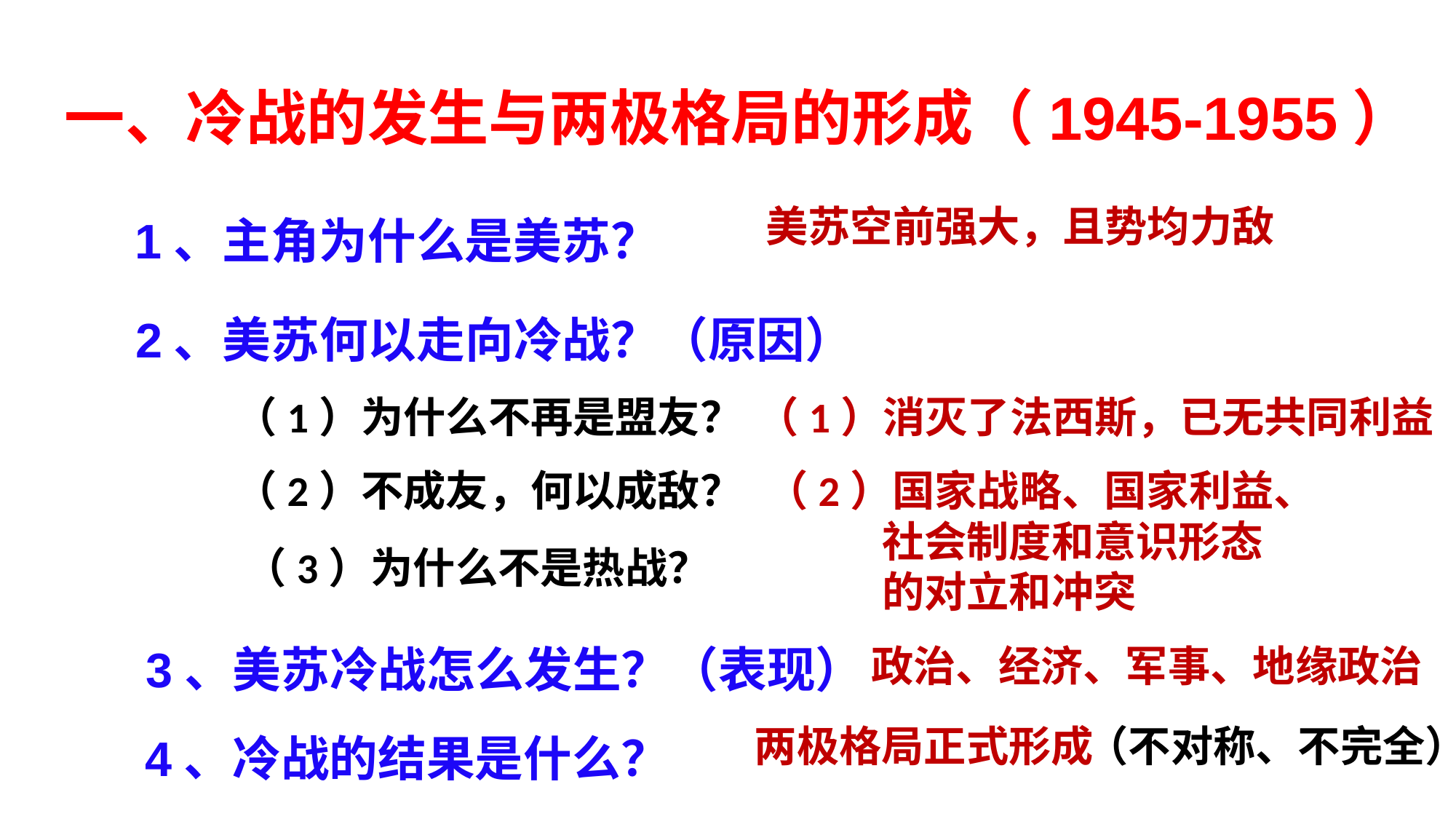

一、冷战的发生与两极格局的形成（1945-1955）
1、主角为什么是美苏？
美苏空前强大，且势均力敌
2、美苏何以走向冷战？（原因）
（1）为什么不再是盟友？
（1）消灭了法西斯，已无共同利益
（2）不成友，何以成敌？
（2）国家战略、国家利益、
           社会制度和意识形态
           的对立和冲突
（3）为什么不是热战？
3、美苏冷战怎么发生？（表现）
政治、经济、军事、地缘政治
4、冷战的结果是什么？
两极格局正式形成
（不对称、不完全）